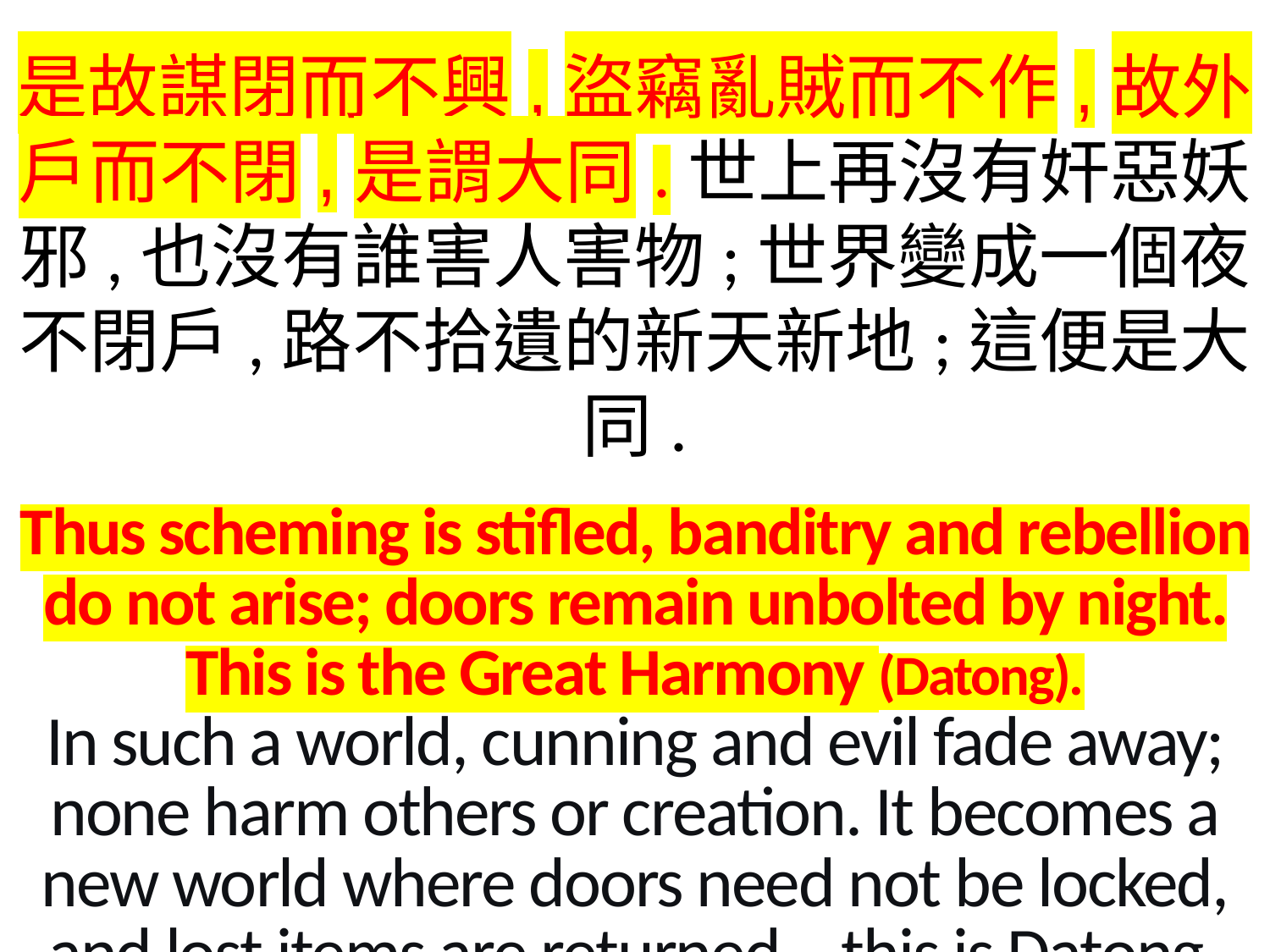

是故謀閉而不興,盜竊亂賊而不作,故外戶而不閉,是謂大同.世上再沒有奸惡妖邪,也沒有誰害人害物;世界變成一個夜不閉戶,路不拾遺的新天新地;這便是大同.
Thus scheming is stifled, banditry and rebellion do not arise; doors remain unbolted by night. This is the Great Harmony (Datong).
In such a world, cunning and evil fade away; none harm others or creation. It becomes a new world where doors need not be locked, and lost items are returned—this is Datong.